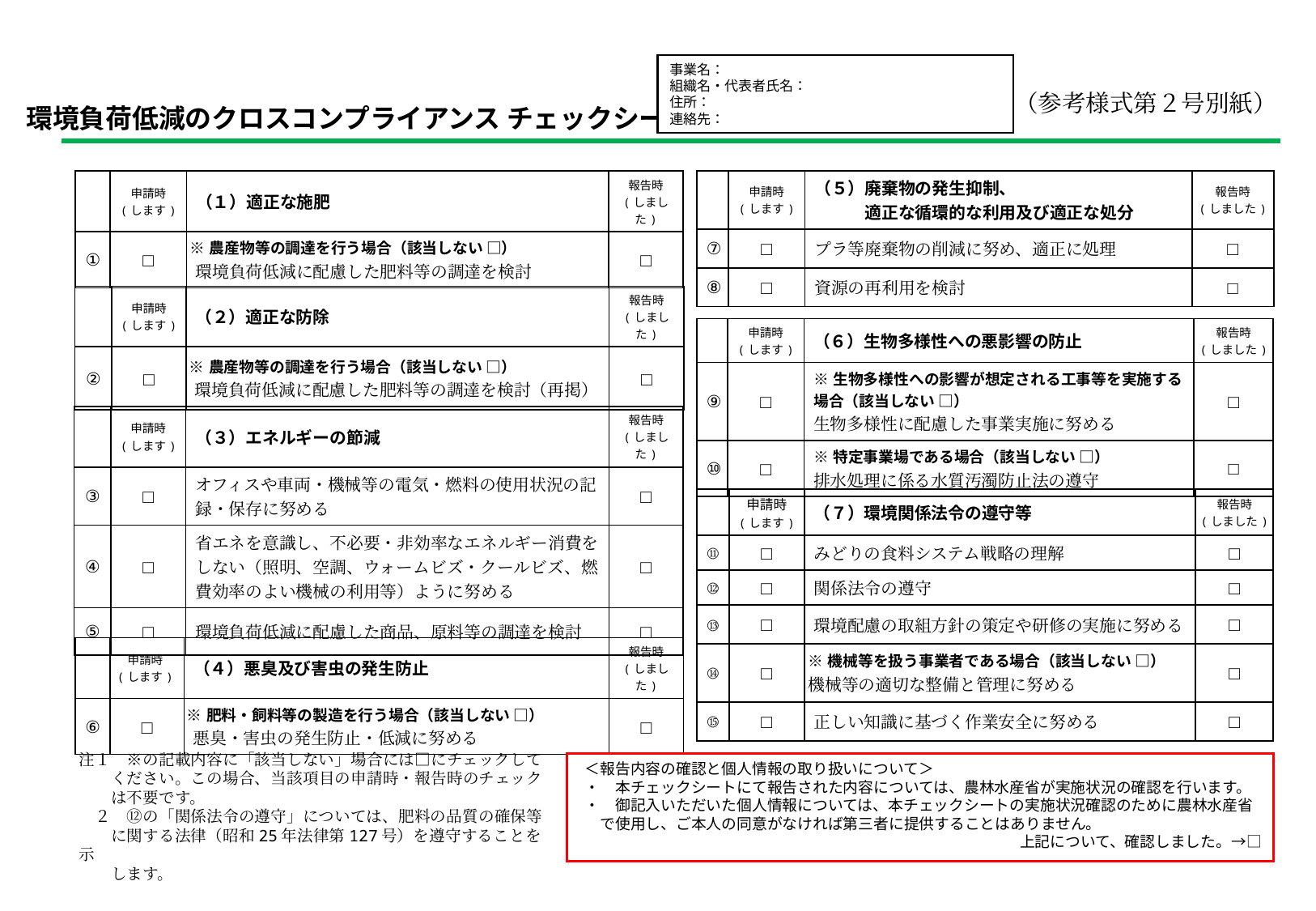

事業名：
組織名・代表者氏名：
住所：
連絡先：
（参考様式第２号別紙）
環境負荷低減のクロスコンプライアンス チェックシート
|  | 申請時 (します) | （５）廃棄物の発生抑制、 　　　適正な循環的な利用及び適正な処分 | 報告時 (しました) |
| --- | --- | --- | --- |
| ⑦ | □ | プラ等廃棄物の削減に努め、適正に処理 | □ |
| ⑧ | □ | 資源の再利用を検討 | □ |
|  | 申請時 (します) | （１）適正な施肥 | 報告時 (しました) |
| --- | --- | --- | --- |
| ① | □ | ※農産物等の調達を行う場合（該当しない □） 環境負荷低減に配慮した肥料等の調達を検討 | □ |
|  | 申請時 (します) | （２）適正な防除 | 報告時 (しました) |
| --- | --- | --- | --- |
| ② | □ | ※農産物等の調達を行う場合（該当しない □） 環境負荷低減に配慮した肥料等の調達を検討（再掲） | □ |
|  | 申請時 (します) | （６）生物多様性への悪影響の防止 | 報告時 (しました) |
| --- | --- | --- | --- |
| ⑨ | □ | ※生物多様性への影響が想定される工事等を実施する場合（該当しない □） 生物多様性に配慮した事業実施に努める | □ |
| ⑩ | □ | ※特定事業場である場合（該当しない □） 排水処理に係る水質汚濁防止法の遵守 | □ |
|  | 申請時 (します) | （３）エネルギーの節減 | 報告時 (しました) |
| --- | --- | --- | --- |
| ③ | □ | オフィスや車両・機械等の電気・燃料の使用状況の記録・保存に努める | □ |
| ④ | □ | 省エネを意識し、不必要・非効率なエネルギー消費をしない（照明、空調、ウォームビズ・クールビズ、燃費効率のよい機械の利用等）ように努める | □ |
| ⑤ | □ | 環境負荷低減に配慮した商品、原料等の調達を検討 | □ |
|  | 申請時 (します) | （７）環境関係法令の遵守等 | 報告時 (しました) |
| --- | --- | --- | --- |
| ⑪ | □ | みどりの食料システム戦略の理解 | □ |
| ⑫ | □ | 関係法令の遵守 | □ |
| ⑬ | □ | 環境配慮の取組方針の策定や研修の実施に努める | □ |
| ⑭ | □ | ※機械等を扱う事業者である場合（該当しない □） 機械等の適切な整備と管理に努める | □ |
| ⑮ | □ | 正しい知識に基づく作業安全に努める | □ |
|  | 申請時 (します) | （４）悪臭及び害虫の発生防止 | 報告時 (しました) |
| --- | --- | --- | --- |
| ⑥ | □ | ※肥料・飼料等の製造を行う場合（該当しない □） 悪臭・害虫の発生防止・低減に努める | □ |
注１　※の記載内容に「該当しない」場合には□にチェックして
　　ください。この場合、当該項目の申請時・報告時のチェック
　　は不要です。
　２　⑫の「関係法令の遵守」については、肥料の品質の確保等
　　に関する法律（昭和25年法律第127号）を遵守することを示
　　します。

＜報告内容の確認と個人情報の取り扱いについて＞
・　本チェックシートにて報告された内容については、農林水産省が実施状況の確認を行います。
・　御記入いただいた個人情報については、本チェックシートの実施状況確認のために農林水産省
　で使用し、ご本人の同意がなければ第三者に提供することはありません。
上記について、確認しました。→□